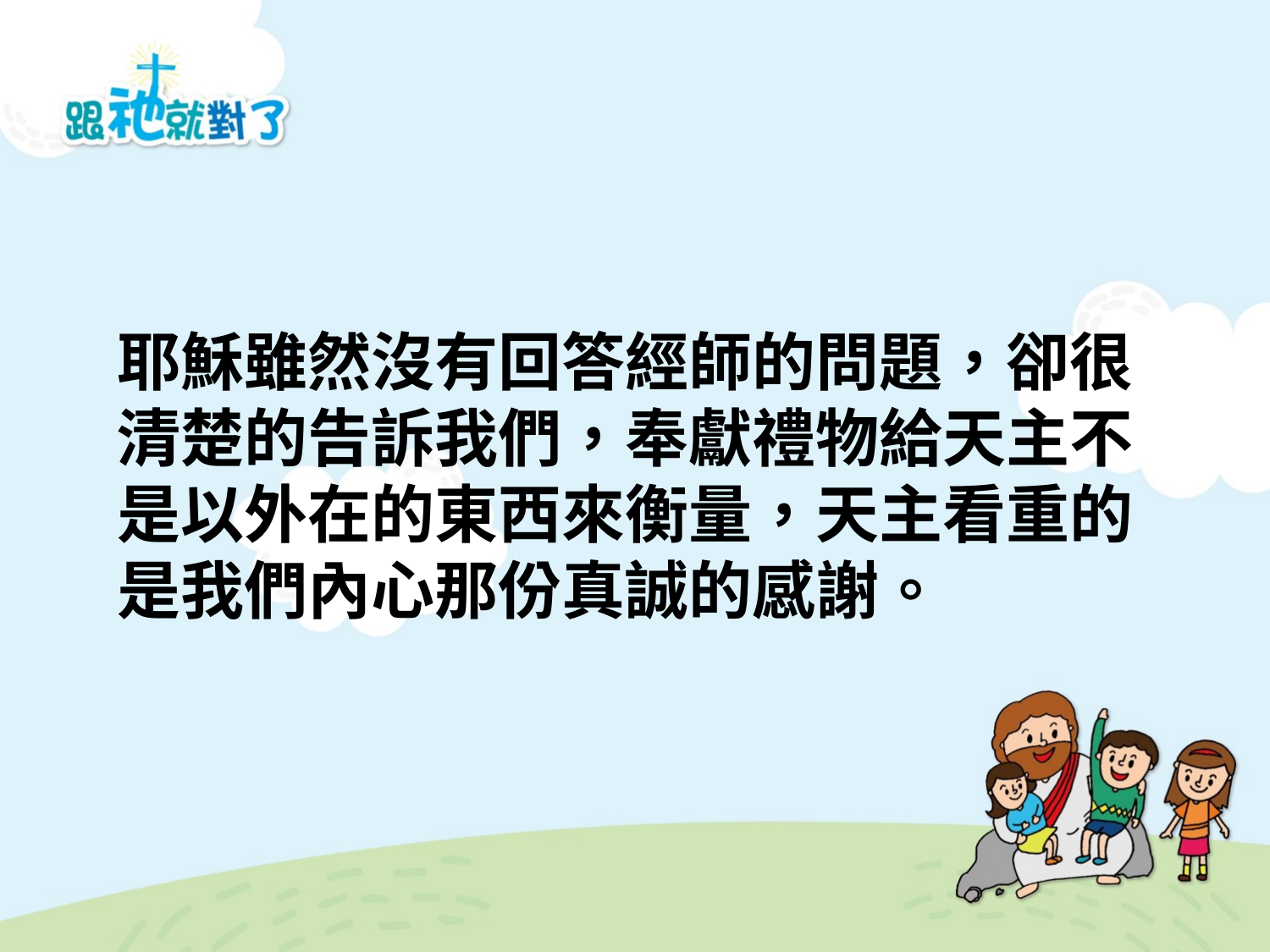

耶穌雖然沒有回答經師的問題，卻很清楚的告訴我們，奉獻禮物給天主不是以外在的東西來衡量，天主看重的是我們內心那份真誠的感謝。